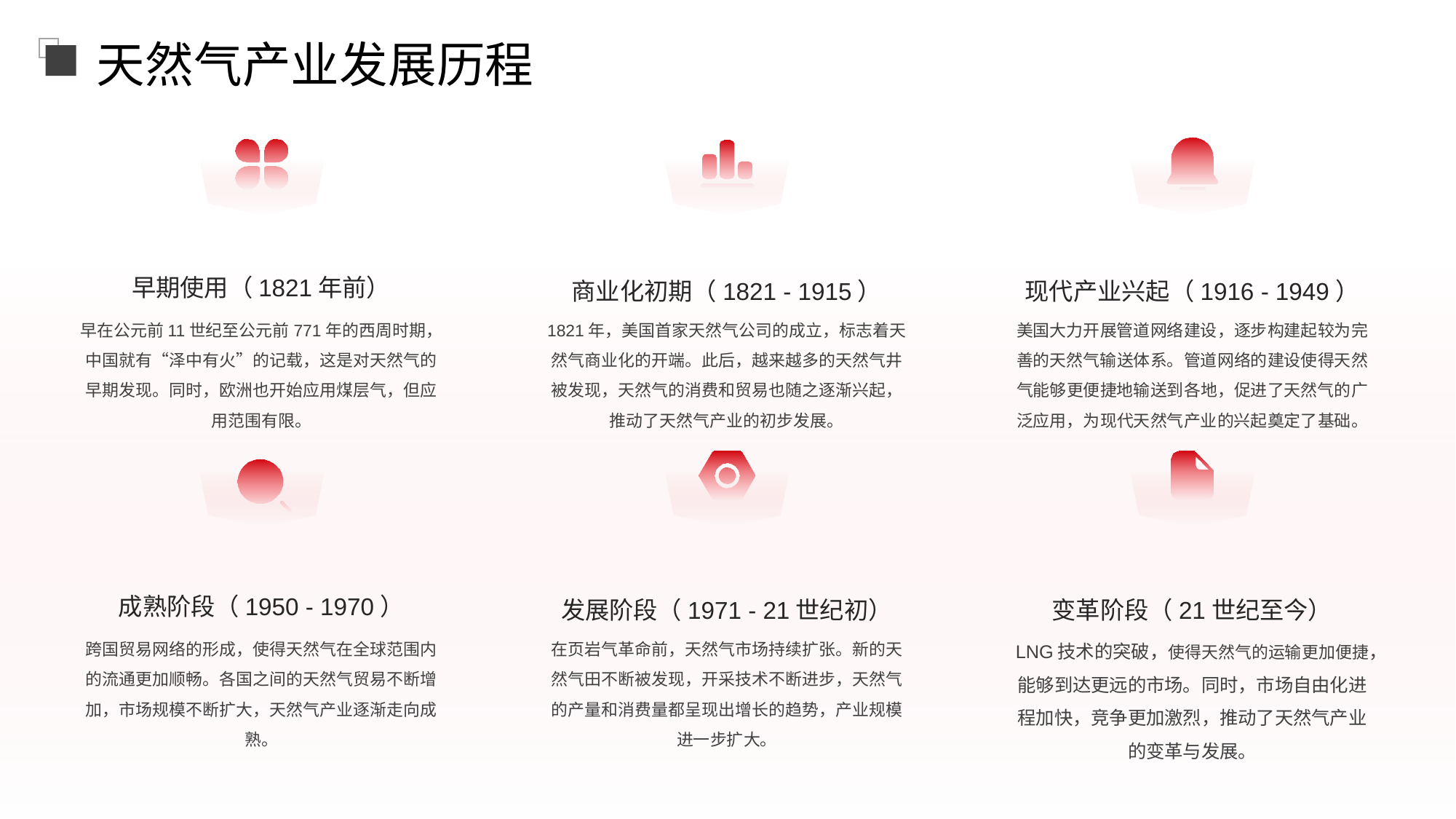

天然气产业发展历程

商业化初期（1821 - 1915）
现代产业兴起（1916 - 1949）
早期使用（1821年前）
早在公元前11世纪至公元前771年的西周时期，中国就有“泽中有火”的记载，这是对天然气的早期发现。同时，欧洲也开始应用煤层气，但应用范围有限。
1821年，美国首家天然气公司的成立，标志着天然气商业化的开端。此后，越来越多的天然气井被发现，天然气的消费和贸易也随之逐渐兴起，推动了天然气产业的初步发展。
美国大力开展管道网络建设，逐步构建起较为完善的天然气输送体系。管道网络的建设使得天然气能够更便捷地输送到各地，促进了天然气的广泛应用，为现代天然气产业的兴起奠定了基础。

发展阶段（1971 - 21世纪初）
变革阶段（21世纪至今）
成熟阶段（1950 - 1970）
跨国贸易网络的形成，使得天然气在全球范围内的流通更加顺畅。各国之间的天然气贸易不断增加，市场规模不断扩大，天然气产业逐渐走向成熟。
在页岩气革命前，天然气市场持续扩张。新的天然气田不断被发现，开采技术不断进步，天然气的产量和消费量都呈现出增长的趋势，产业规模进一步扩大。
LNG技术的突破，使得天然气的运输更加便捷，能够到达更远的市场。同时，市场自由化进程加快，竞争更加激烈，推动了天然气产业的变革与发展。